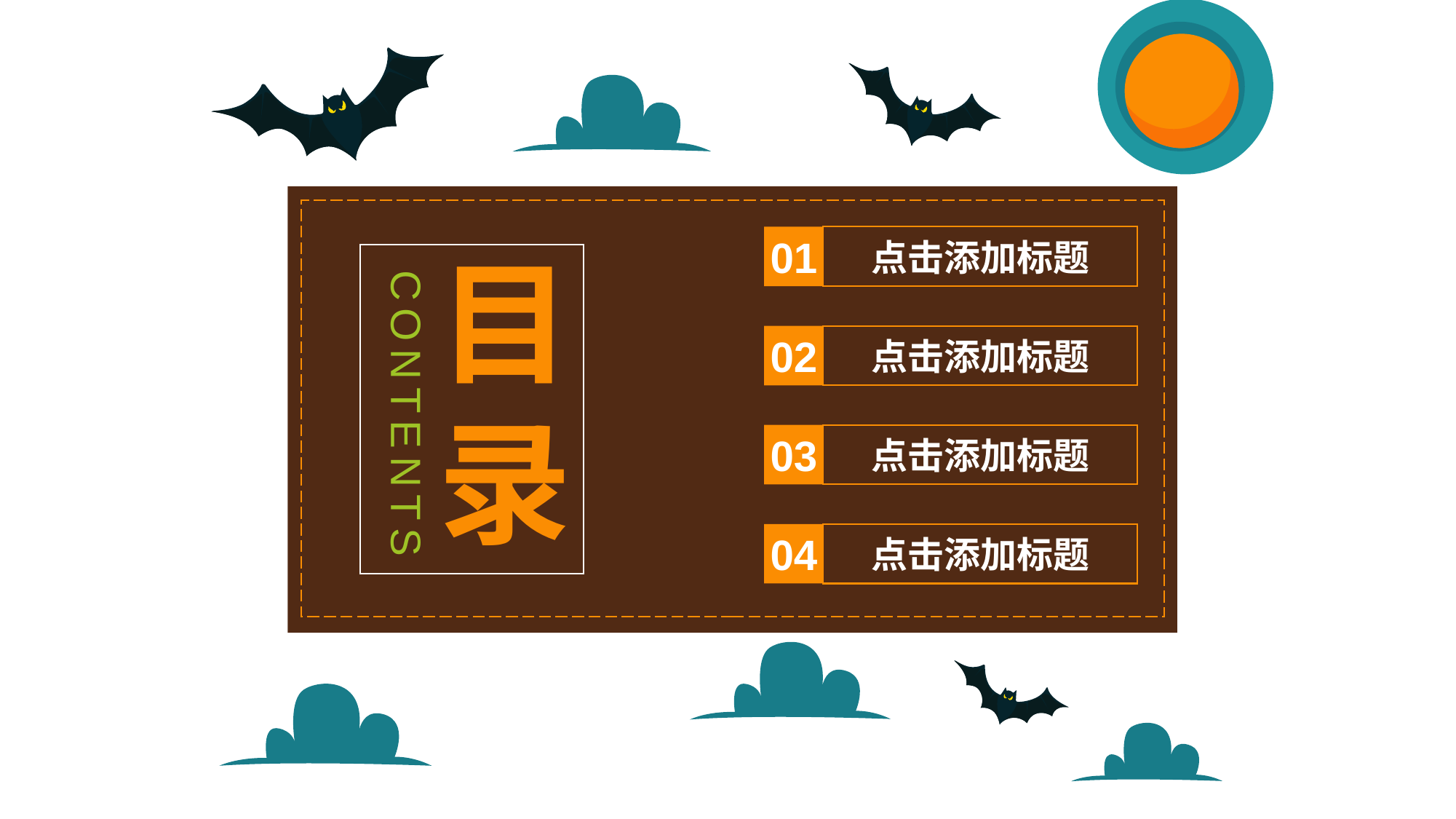

01
点击添加标题
目
录

02
点击添加标题
CONTENTS
03
点击添加标题
04
点击添加标题